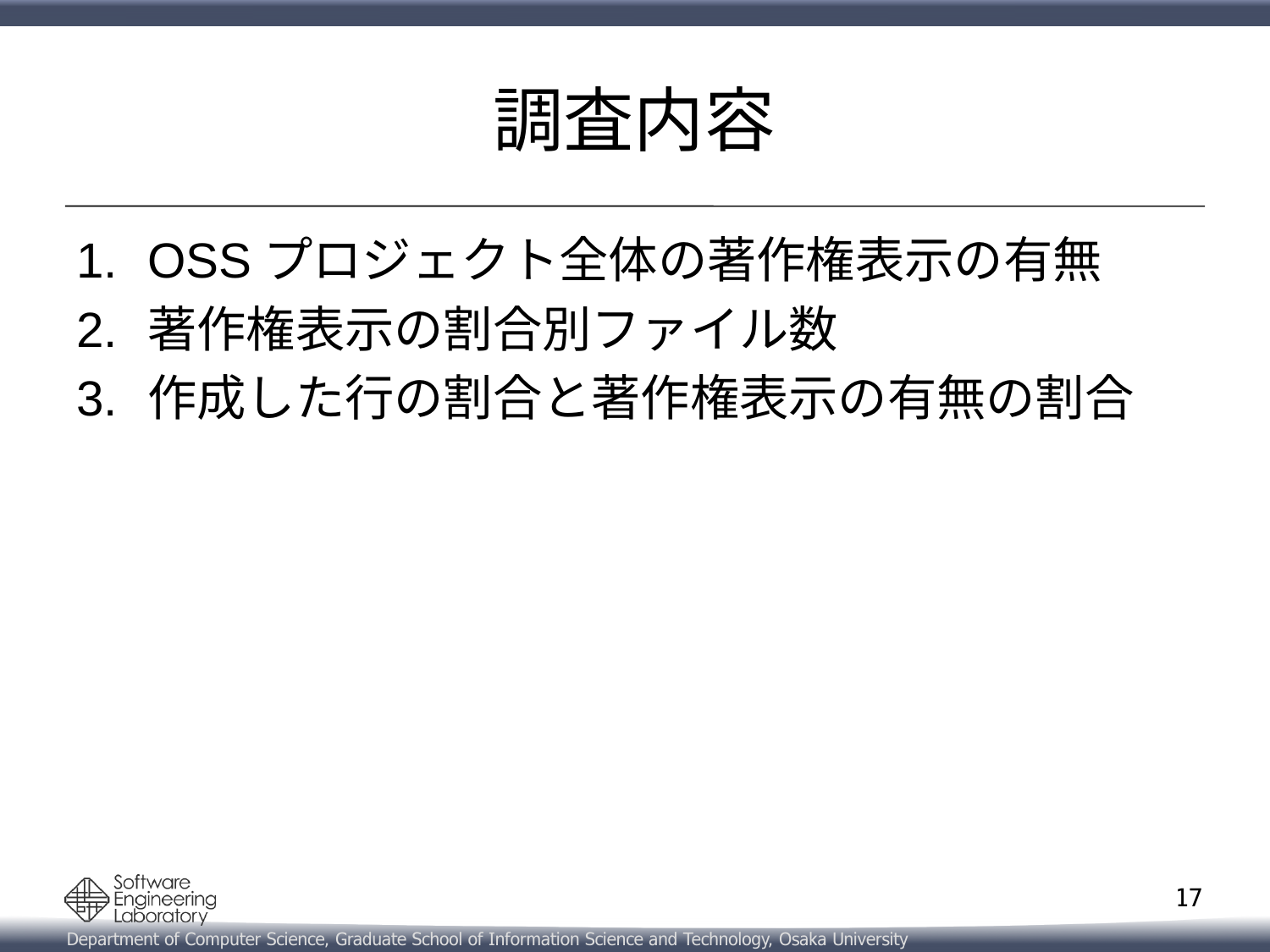

# 調査内容
OSSプロジェクト全体の著作権表示の有無
著作権表示の割合別ファイル数
作成した行の割合と著作権表示の有無の割合

17